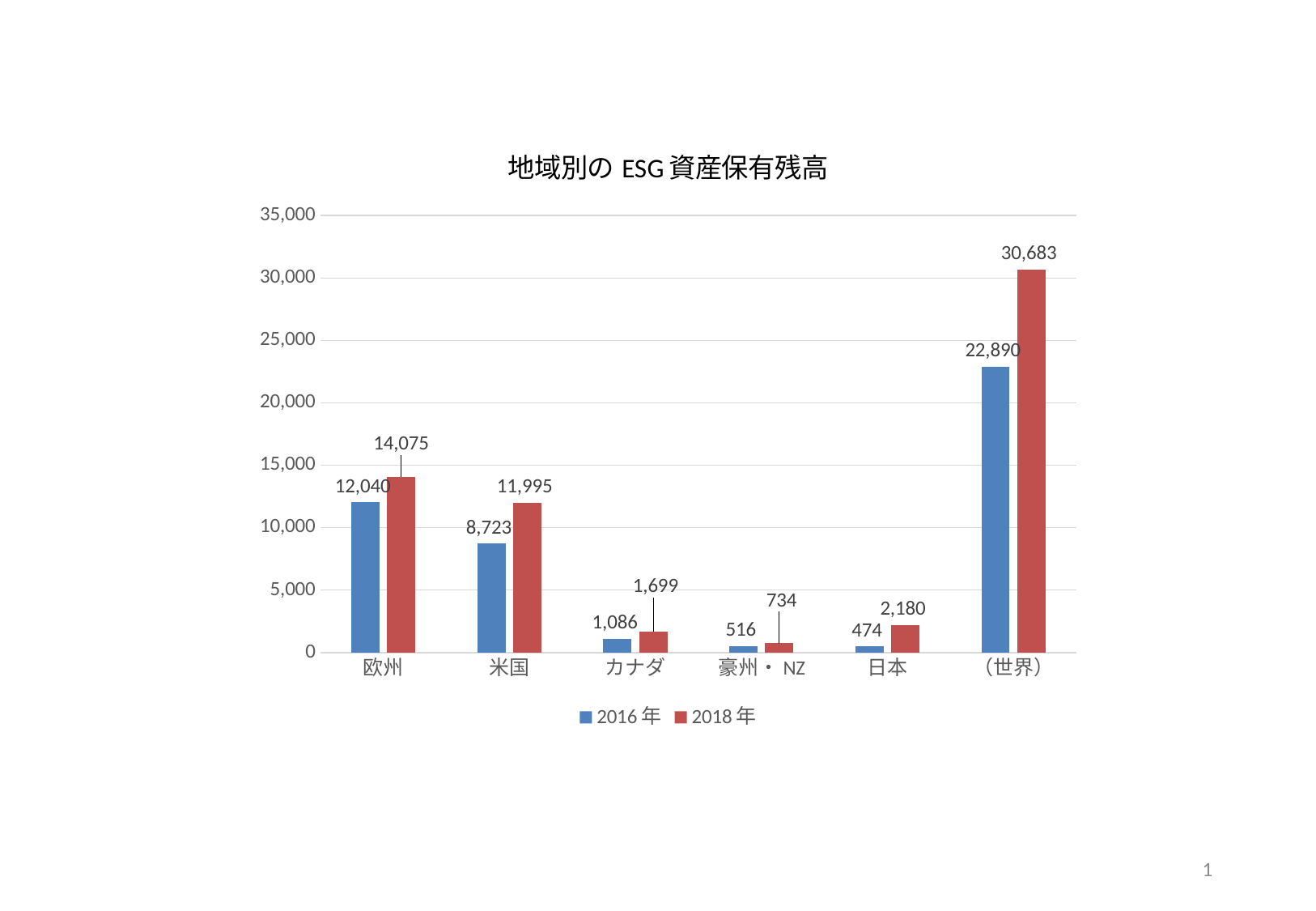

### Chart: 地域別のESG資産保有残高

| Category | 2016年 | 2018年 |
|---|---|---|
| 欧州 | 12040.0 | 14075.0 |
| 米国 | 8723.0 | 11995.0 |
| カナダ | 1086.0 | 1699.0 |
| 豪州・NZ | 516.0 | 734.0 |
| 日本 | 474.0 | 2180.0 |
| （世界） | 22890.0 | 30683.0 |
1